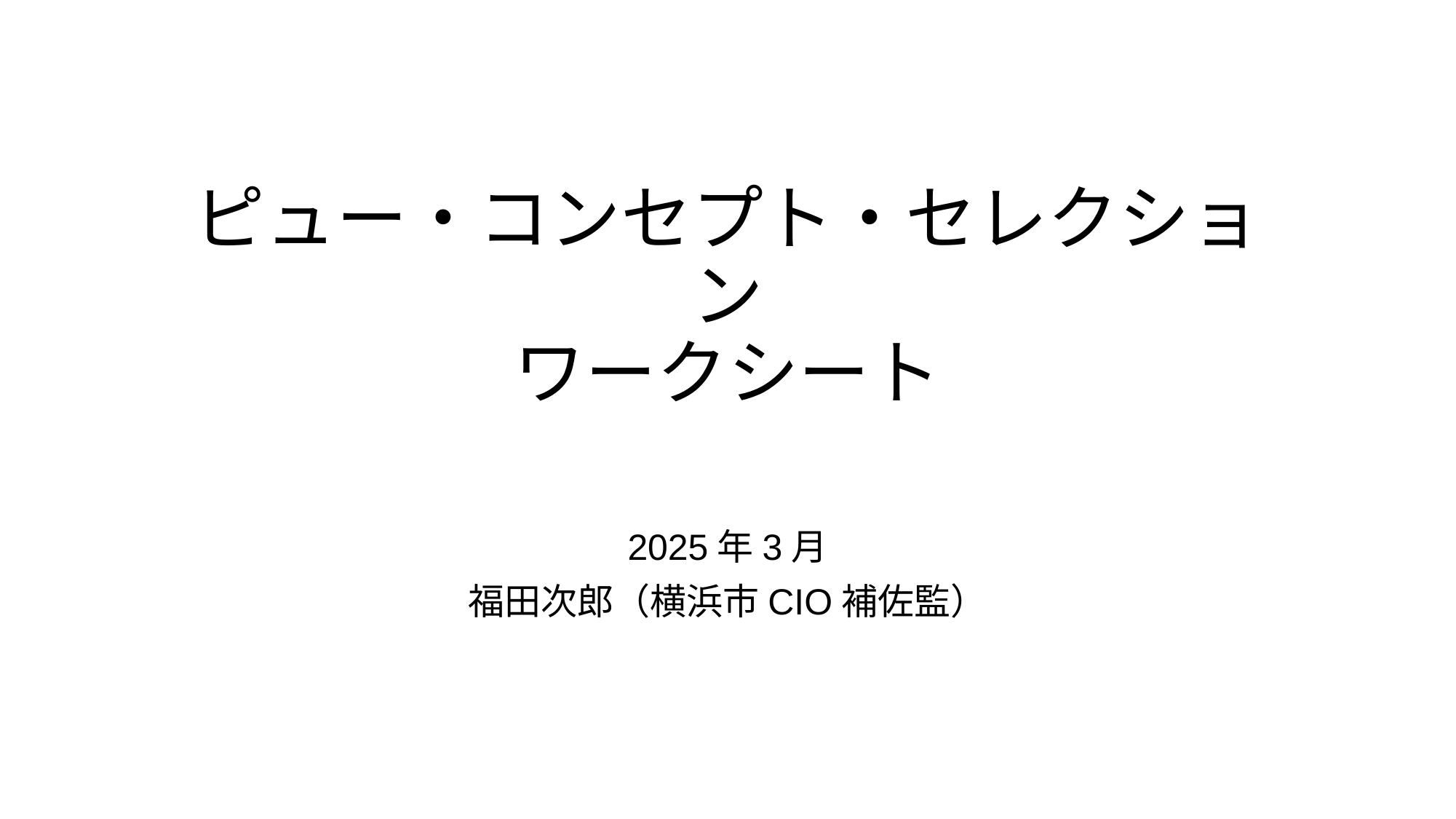

# ピュー・コンセプト・セレクション ワークシート
2025年3月
福田次郎（横浜市CIO補佐監）